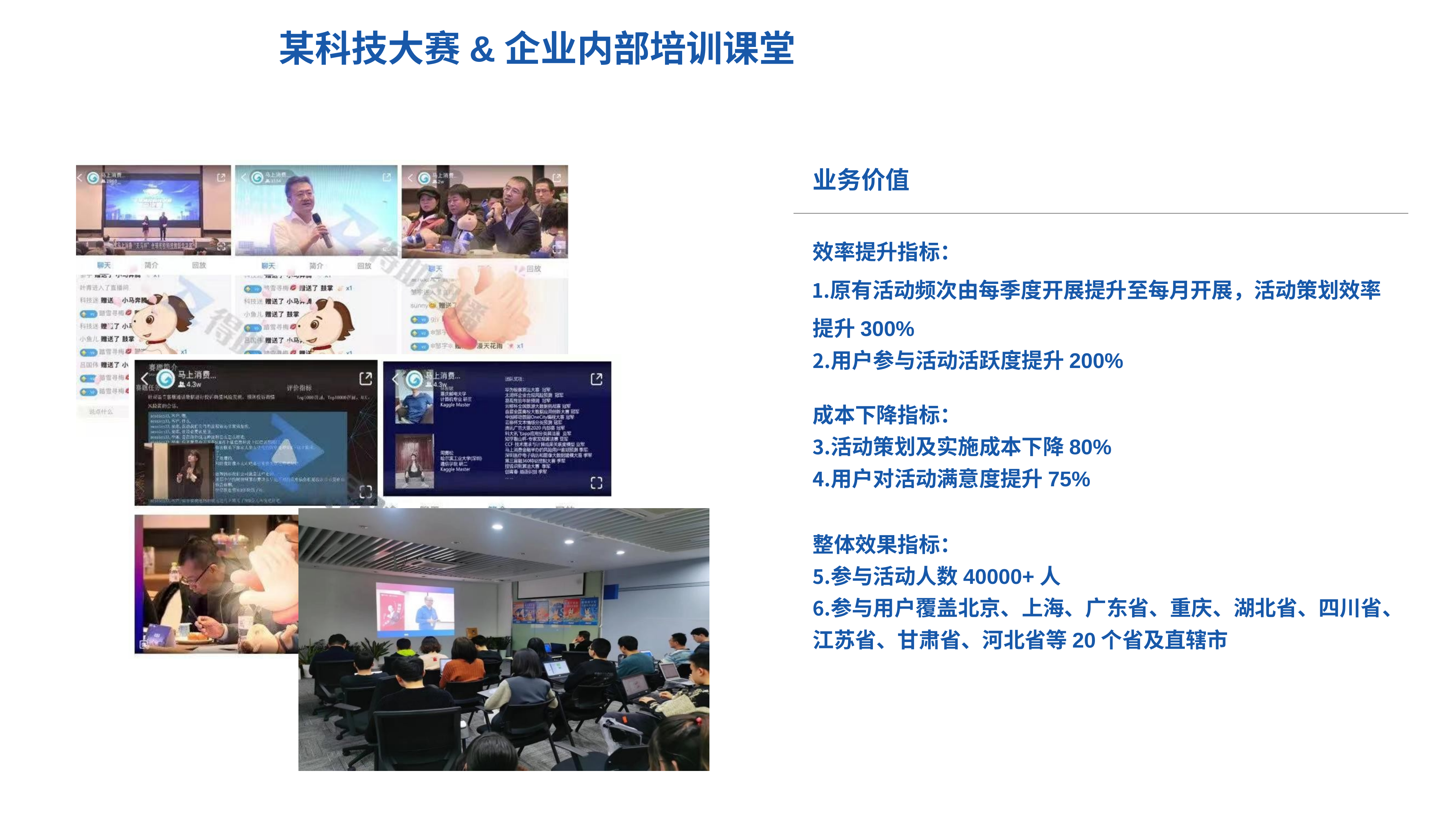

# 某科技大赛&企业内部培训课堂

业务价值

效率提升指标：
原有活动频次由每季度开展提升至每月开展，活动策划效率 提升300%
用户参与活动活跃度提升200%

成本下降指标：
活动策划及实施成本下降80%
用户对活动满意度提升75%

整体效果指标：
参与活动人数40000+人
参与用户覆盖北京、上海、广东省、重庆、湖北省、四川省、
江苏省、甘肃省、河北省等20个省及直辖市